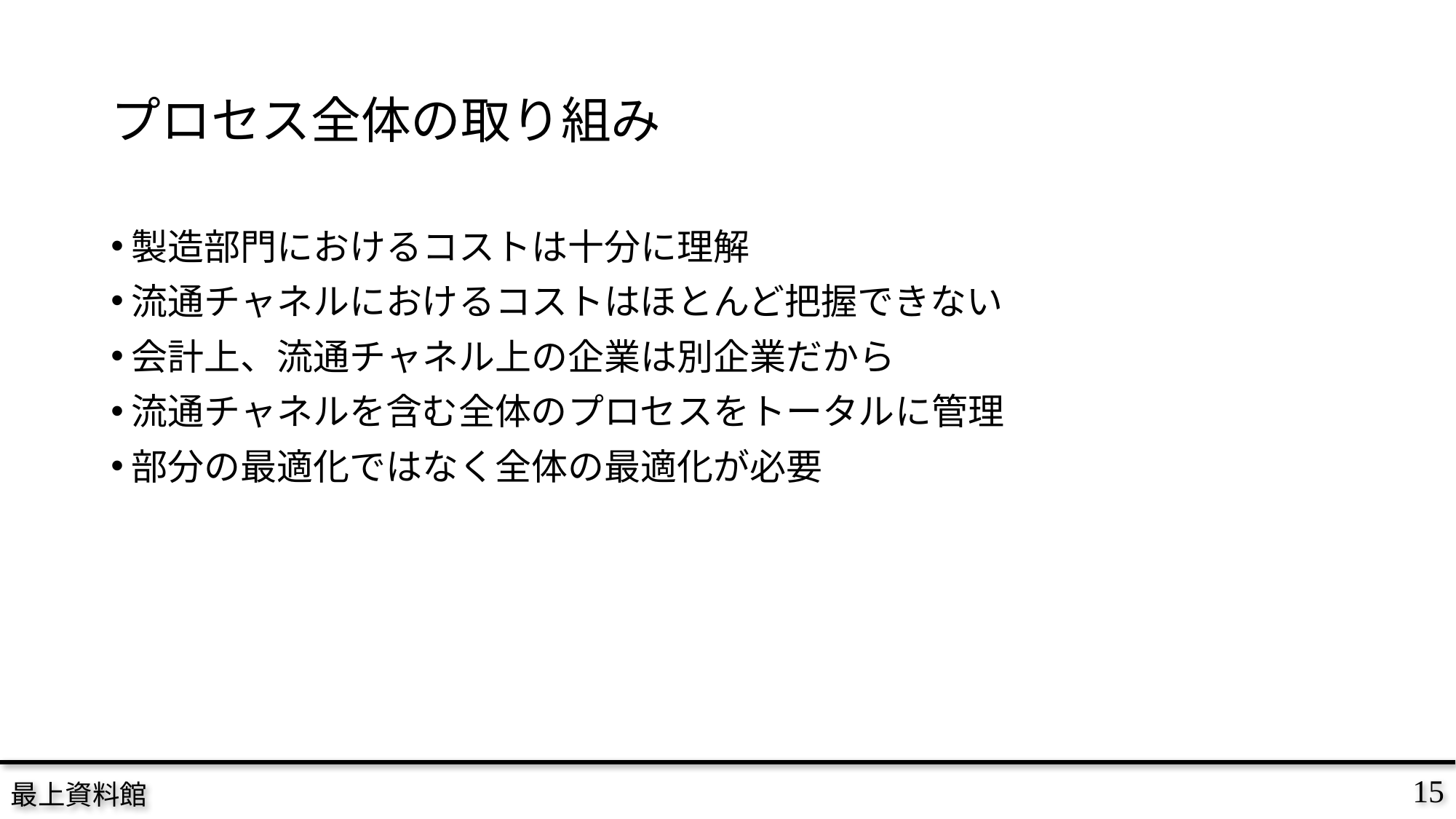

# プロセス全体の取り組み
製造部門におけるコストは十分に理解
流通チャネルにおけるコストはほとんど把握できない
会計上、流通チャネル上の企業は別企業だから
流通チャネルを含む全体のプロセスをトータルに管理
部分の最適化ではなく全体の最適化が必要